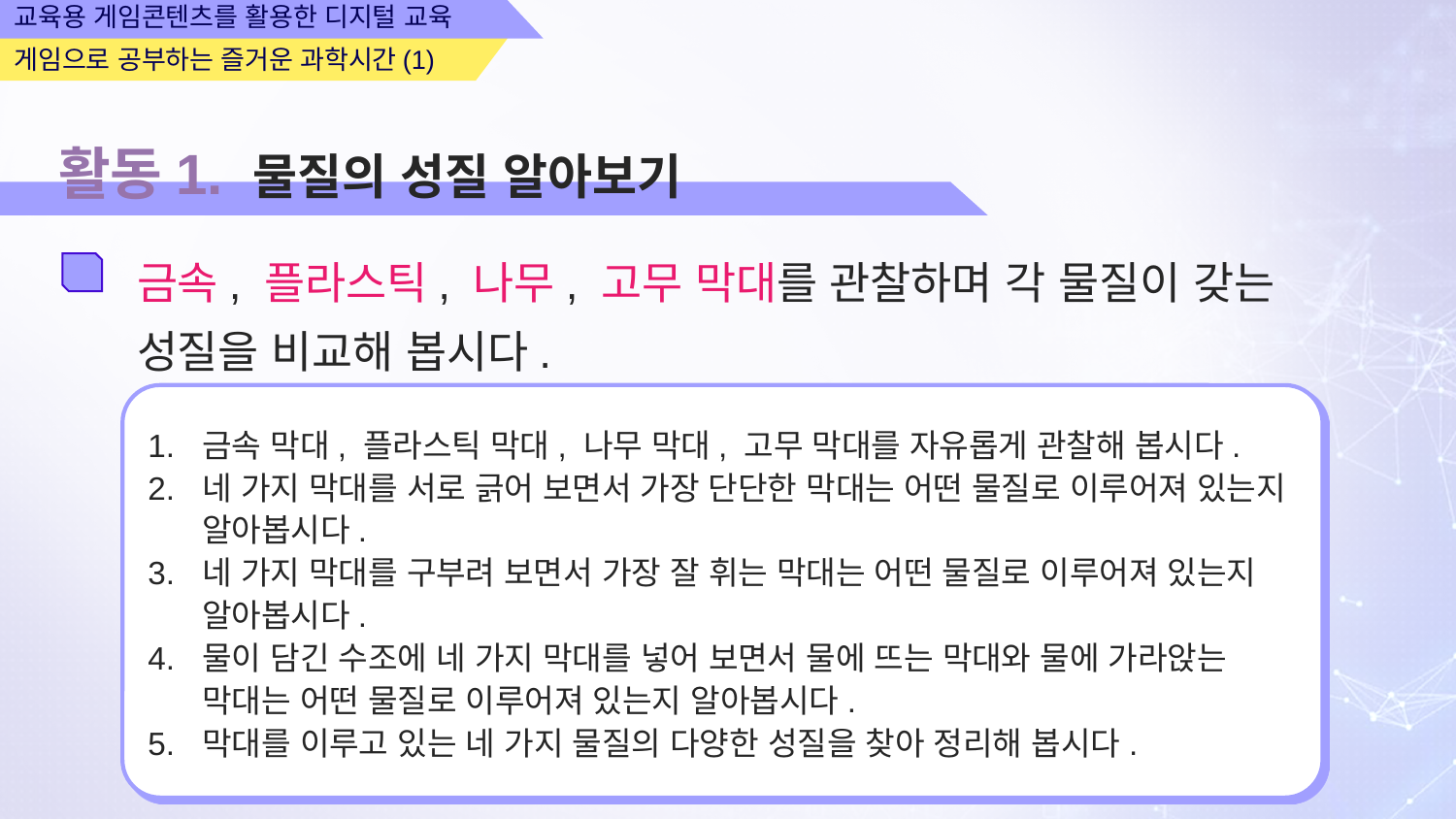

교육용 게임콘텐츠를 활용한 디지털 교육
게임으로 공부하는 즐거운 과학시간(1)

활동1. 물질의 성질 알아보기

금속, 플라스틱, 나무, 고무 막대를 관찰하며 각 물질이 갖는 성질을 비교해 봅시다.

금속 막대, 플라스틱 막대, 나무 막대, 고무 막대를 자유롭게 관찰해 봅시다.
네 가지 막대를 서로 긁어 보면서 가장 단단한 막대는 어떤 물질로 이루어져 있는지 알아봅시다.
네 가지 막대를 구부려 보면서 가장 잘 휘는 막대는 어떤 물질로 이루어져 있는지 알아봅시다.
물이 담긴 수조에 네 가지 막대를 넣어 보면서 물에 뜨는 막대와 물에 가라앉는 막대는 어떤 물질로 이루어져 있는지 알아봅시다.
막대를 이루고 있는 네 가지 물질의 다양한 성질을 찾아 정리해 봅시다.